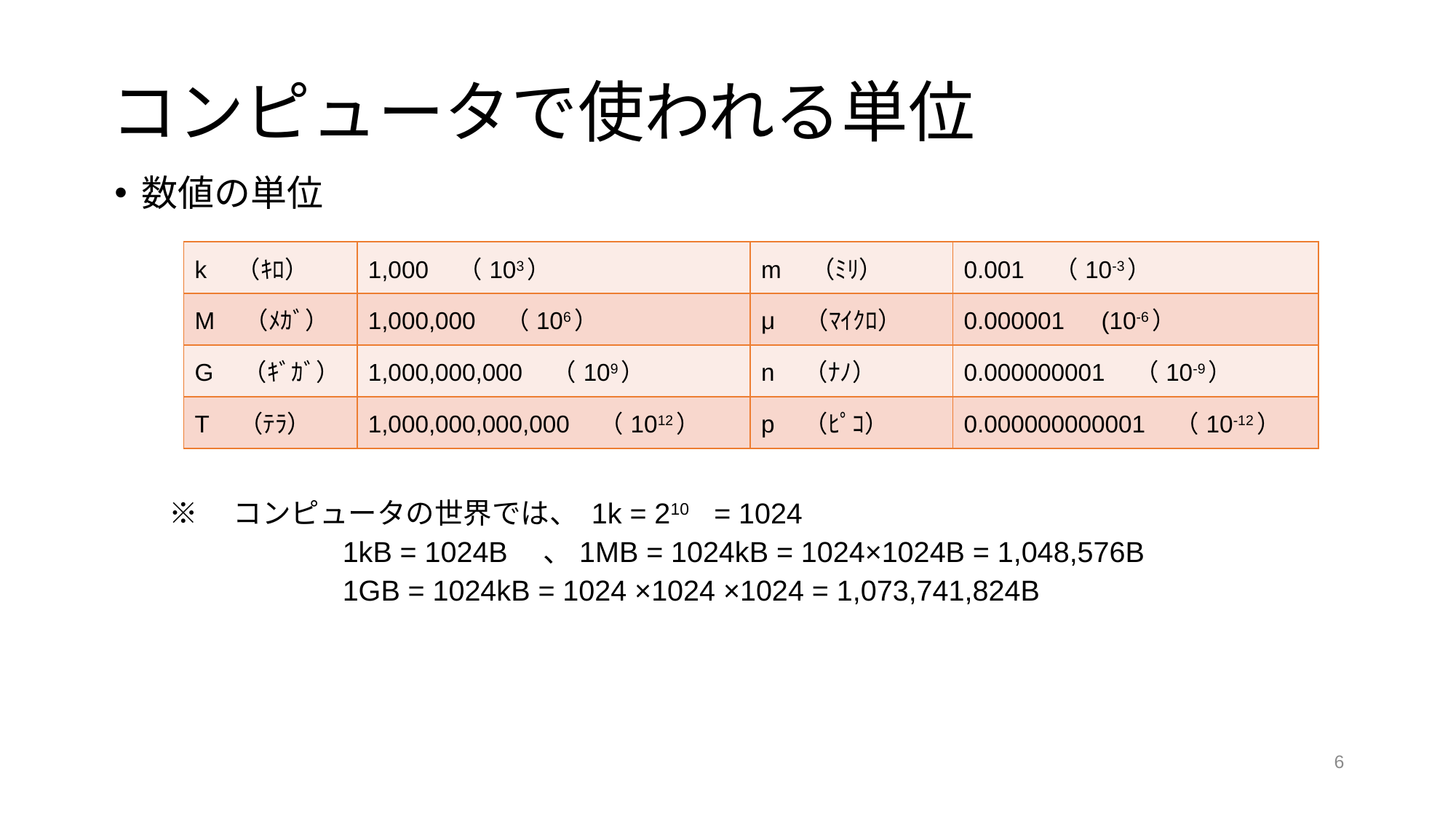

# コンピュータで使われる単位
数値の単位

※　コンピュータの世界では、 1k = 210　= 1024
	　　1kB = 1024B　、1MB = 1024kB = 1024×1024B = 1,048,576B
	　　1GB = 1024kB = 1024 ×1024 ×1024 = 1,073,741,824B

| k　（ｷﾛ） | 1,000　（103） | m　（ﾐﾘ） | 0.001　（10-3） |
| --- | --- | --- | --- |
| M　（ﾒｶﾞ） | 1,000,000　（106） | μ　（ﾏｲｸﾛ） | 0.000001　(10-6） |
| G　（ｷﾞｶﾞ） | 1,000,000,000　（109） | n　（ﾅﾉ） | 0.000000001　（10-9） |
| T　（ﾃﾗ） | 1,000,000,000,000　（1012） | p　（ﾋﾟｺ） | 0.000000000001　（10-12） |
6